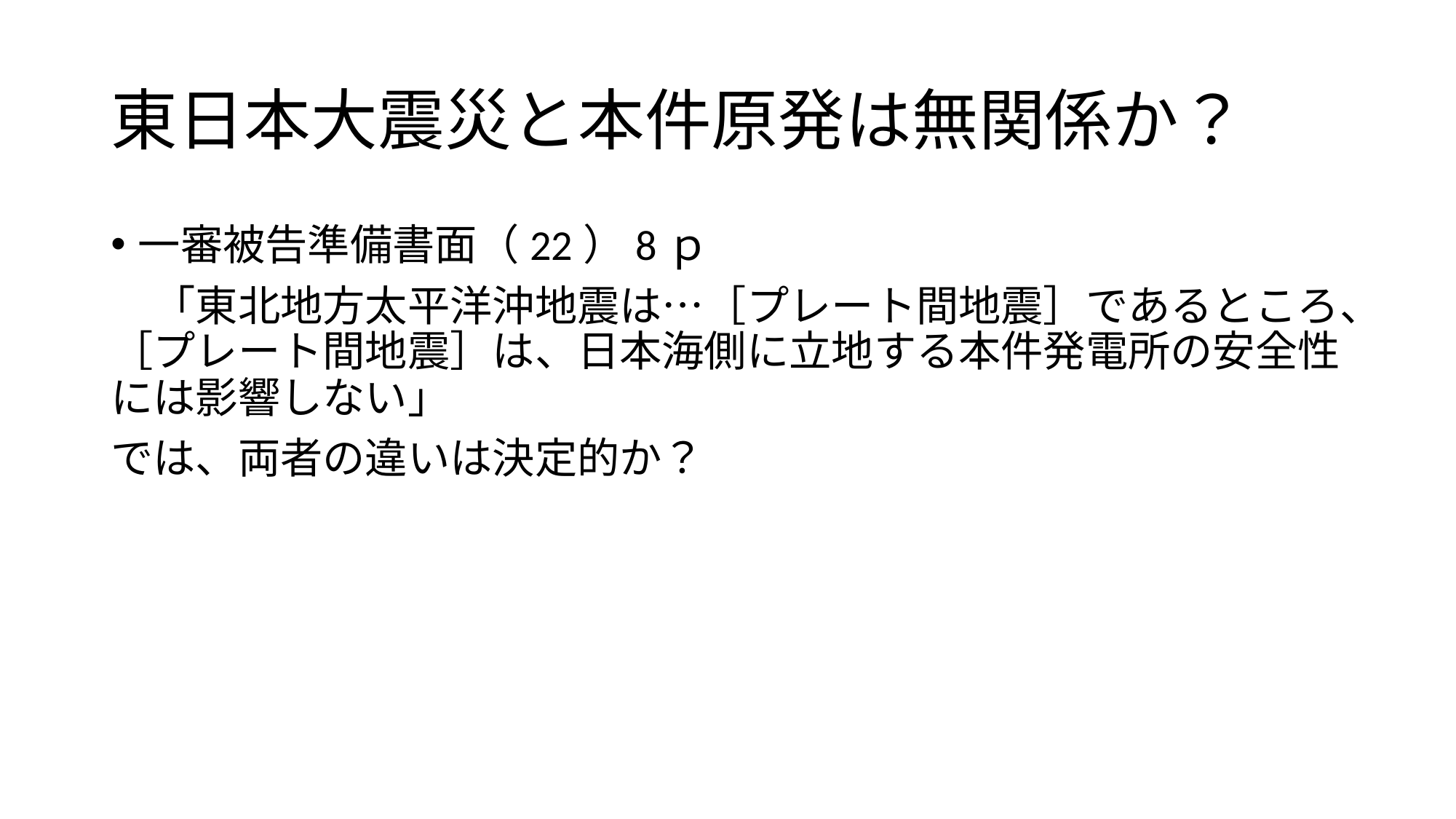

# 東日本大震災と本件原発は無関係か？
一審被告準備書面（22）8ｐ
　「東北地方太平洋沖地震は…［プレート間地震］であるところ、［プレート間地震］は、日本海側に立地する本件発電所の安全性には影響しない」
では、両者の違いは決定的か？